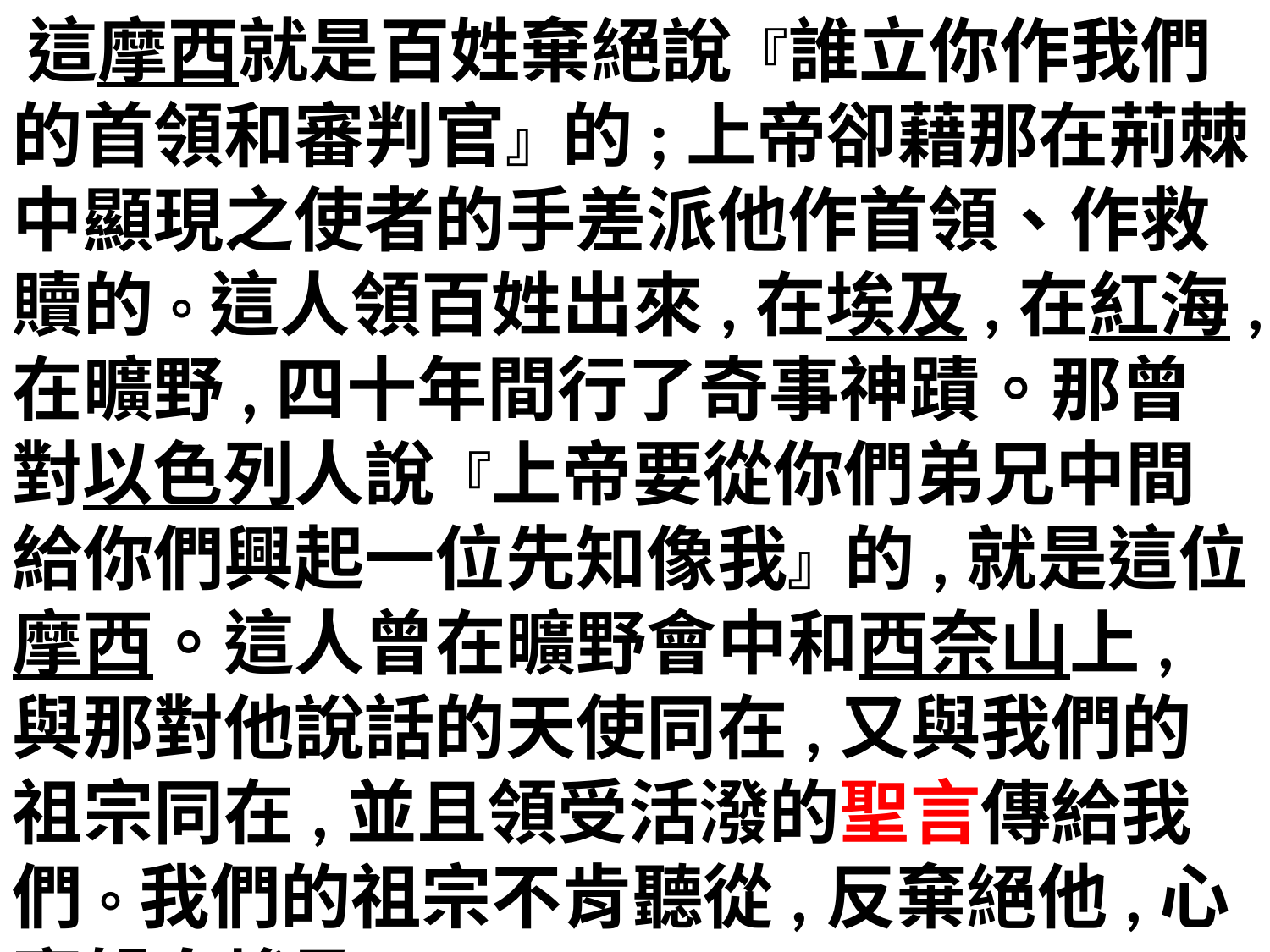

這摩西就是百姓棄絕說『誰立你作我們的首領和審判官』的;上帝卻藉那在荊棘中顯現之使者的手差派他作首領、作救贖的。這人領百姓出來,在埃及,在紅海,在曠野,四十年間行了奇事神蹟。那曾對以色列人說『上帝要從你們弟兄中間給你們興起一位先知像我』的,就是這位摩西。這人曾在曠野會中和西奈山上,與那對他說話的天使同在,又與我們的祖宗同在,並且領受活潑的聖言傳給我們。我們的祖宗不肯聽從,反棄絕他,心裏歸向埃及